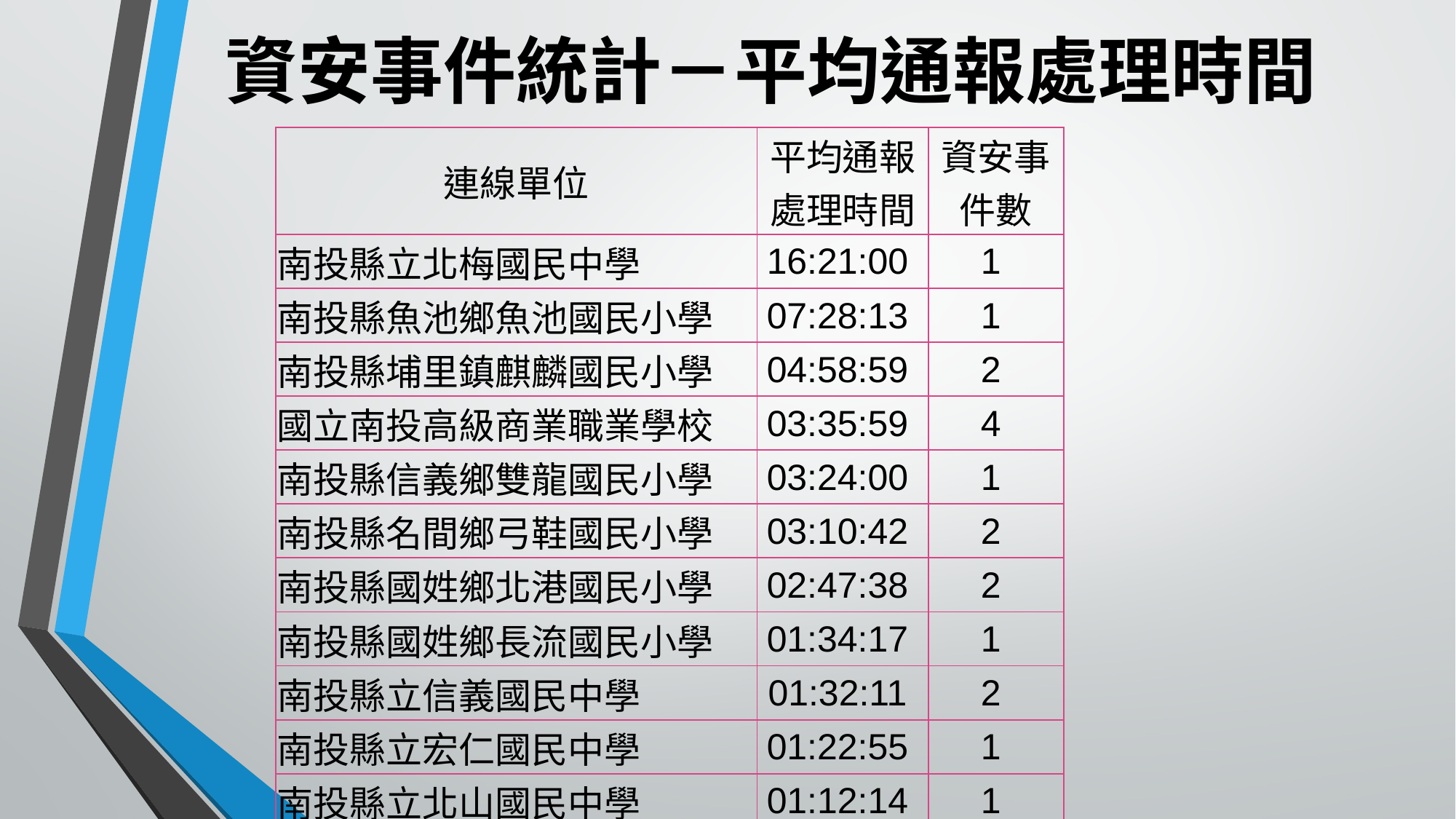

# 資安事件統計－平均通報處理時間
| 連線單位 | 平均通報處理時間 | 資安事件數 |
| --- | --- | --- |
| 南投縣立北梅國民中學 | 16:21:00 | 1 |
| 南投縣魚池鄉魚池國民小學 | 07:28:13 | 1 |
| 南投縣埔里鎮麒麟國民小學 | 04:58:59 | 2 |
| 國立南投高級商業職業學校 | 03:35:59 | 4 |
| 南投縣信義鄉雙龍國民小學 | 03:24:00 | 1 |
| 南投縣名間鄉弓鞋國民小學 | 03:10:42 | 2 |
| 南投縣國姓鄉北港國民小學 | 02:47:38 | 2 |
| 南投縣國姓鄉長流國民小學 | 01:34:17 | 1 |
| 南投縣立信義國民中學 | 01:32:11 | 2 |
| 南投縣立宏仁國民中學 | 01:22:55 | 1 |
| 南投縣立北山國民中學 | 01:12:14 | 1 |